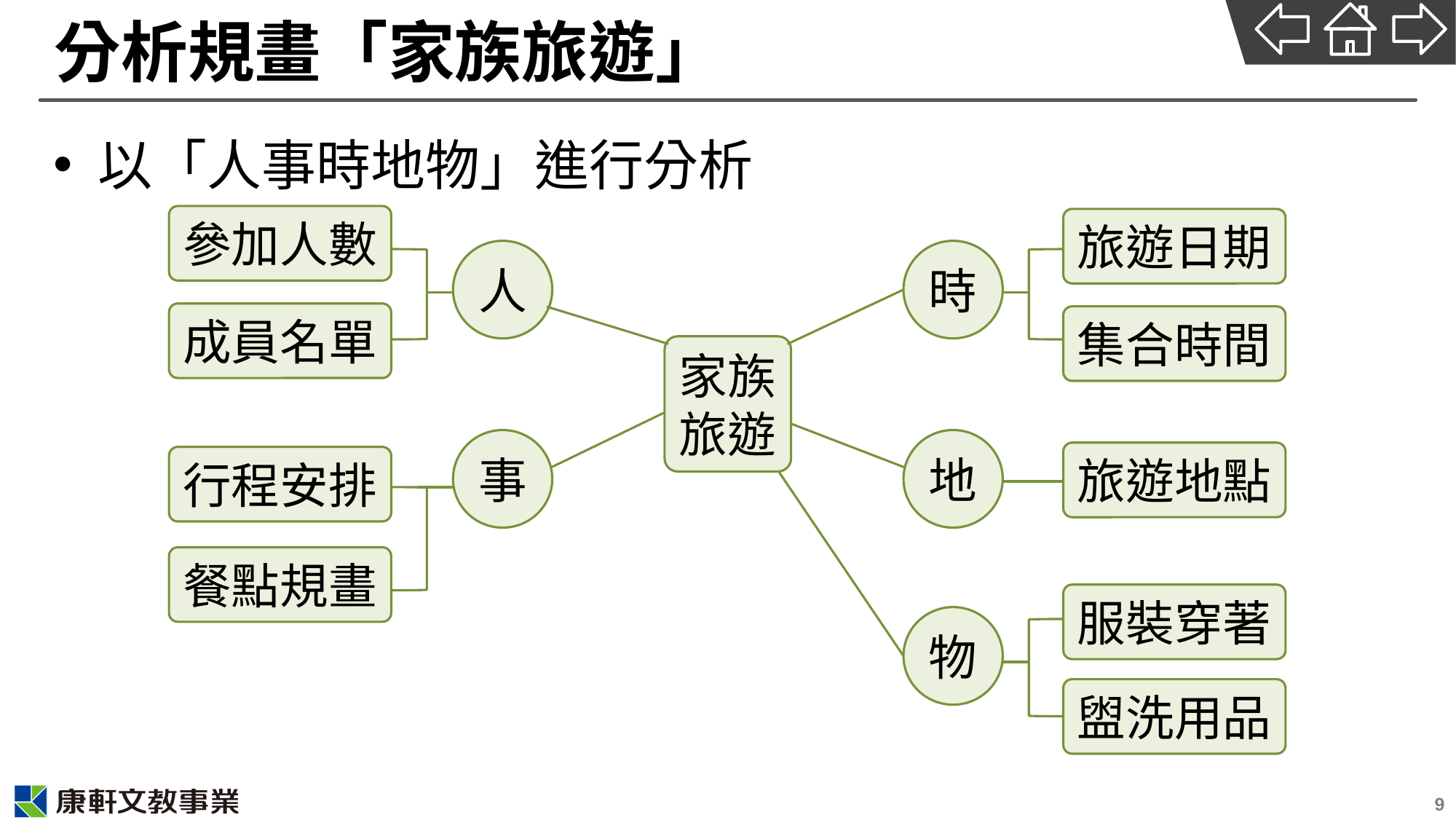

# 分析規畫「家族旅遊」
以「人事時地物」進行分析
參加人數

成員名單
旅遊日期

集合時間
人
時
事
地
物
家族
旅遊
旅遊地點
行程安排

餐點規畫
服裝穿著

盥洗用品
9